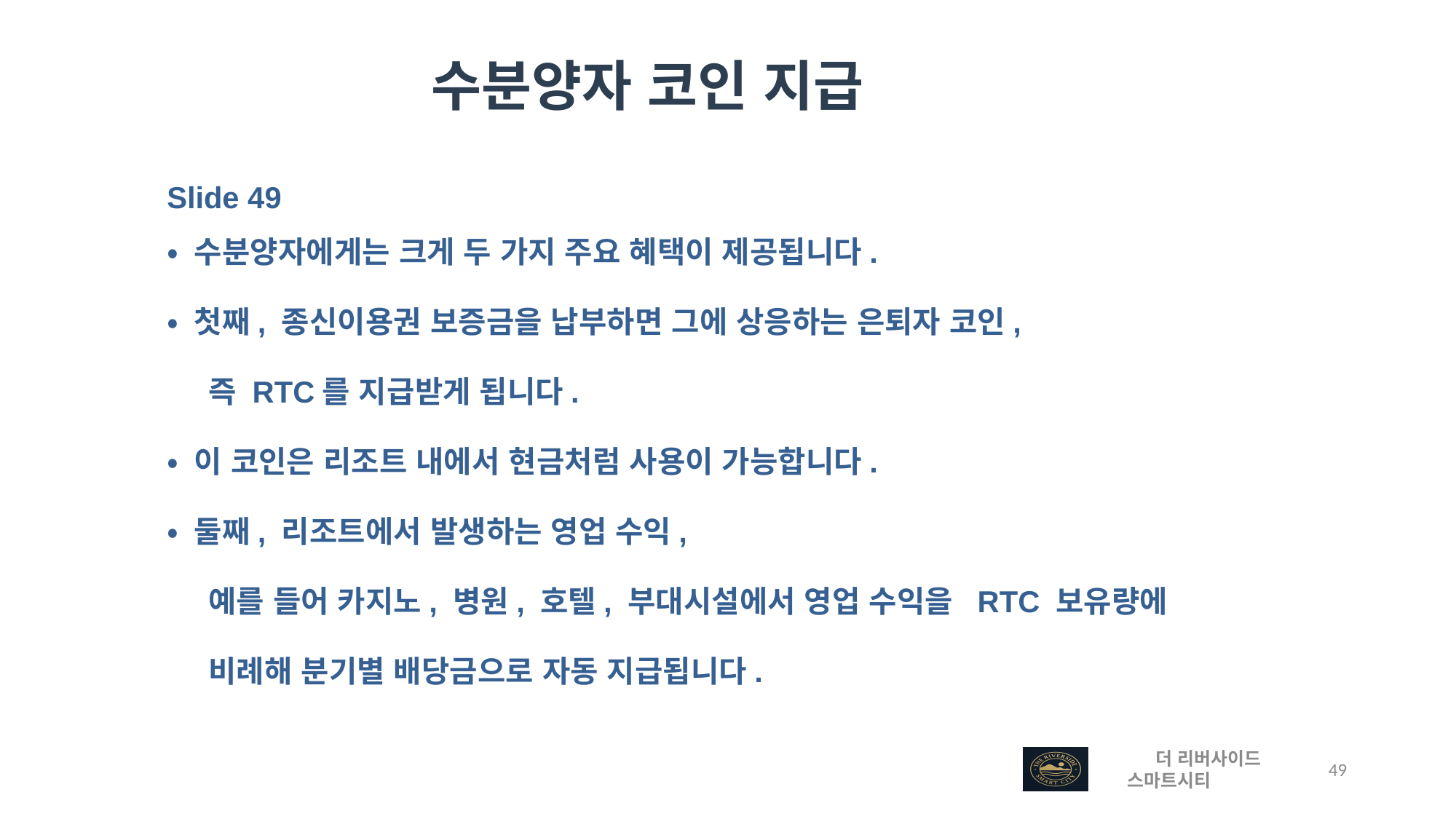

수분양자 코인 지급
Slide 49
• 수분양자에게는 크게 두 가지 주요 혜택이 제공됩니다.
• 첫째, 종신이용권 보증금을 납부하면 그에 상응하는 은퇴자 코인,
    즉 RTC를 지급받게 됩니다.
• 이 코인은 리조트 내에서 현금처럼 사용이 가능합니다.
• 둘째, 리조트에서 발생하는 영업 수익,
    예를 들어 카지노, 병원, 호텔, 부대시설에서 영업 수익을  RTC 보유량에
    비례해 분기별 배당금으로 자동 지급됩니다.
             더 리버사이드 스마트시티
  49